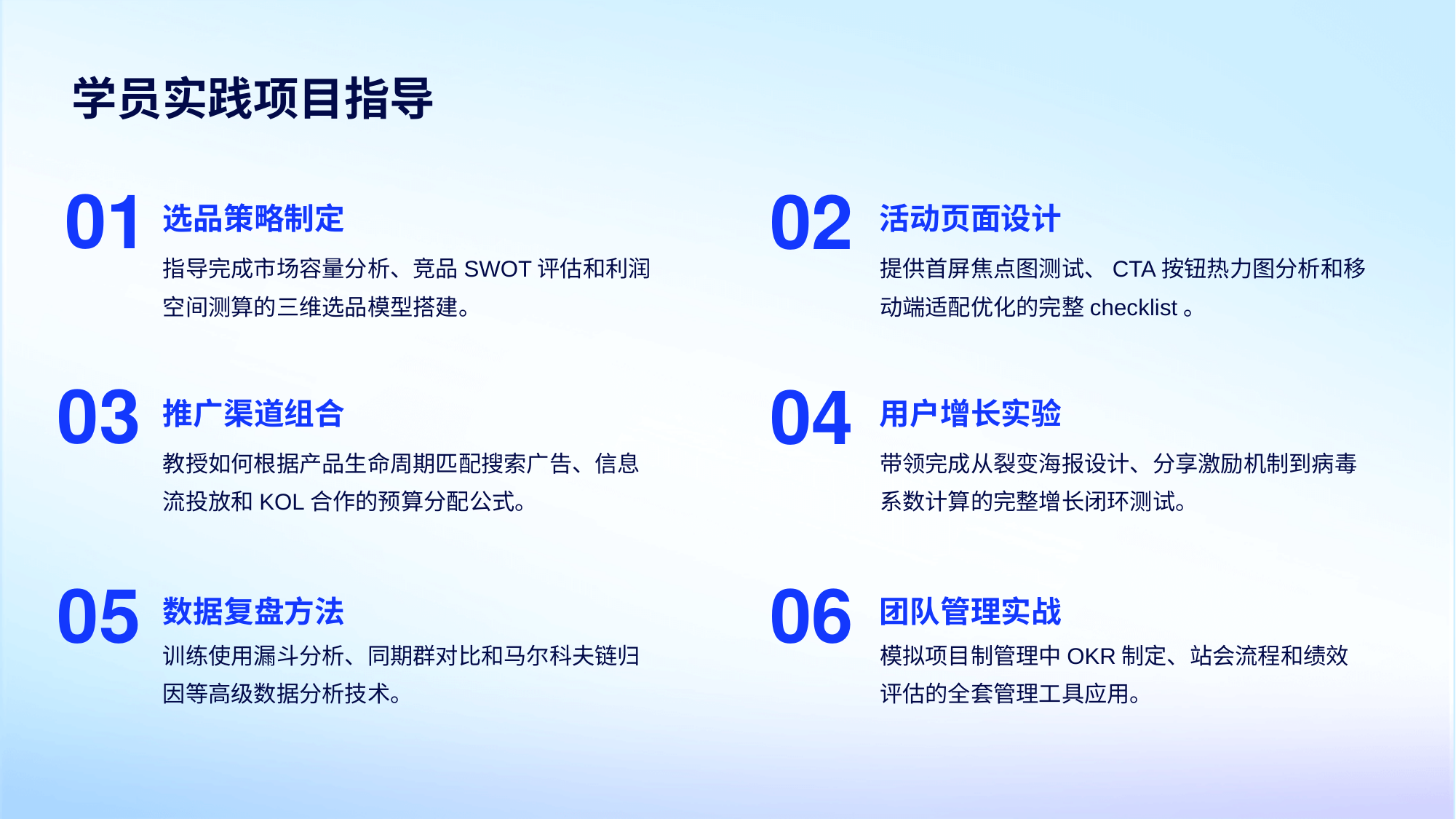

学员实践项目指导
选品策略制定
活动页面设计
01
02
指导完成市场容量分析、竞品SWOT评估和利润空间测算的三维选品模型搭建。
提供首屏焦点图测试、CTA按钮热力图分析和移动端适配优化的完整checklist。
推广渠道组合
用户增长实验
03
04
教授如何根据产品生命周期匹配搜索广告、信息流投放和KOL合作的预算分配公式。
带领完成从裂变海报设计、分享激励机制到病毒系数计算的完整增长闭环测试。
数据复盘方法
团队管理实战
05
06
训练使用漏斗分析、同期群对比和马尔科夫链归因等高级数据分析技术。
模拟项目制管理中OKR制定、站会流程和绩效评估的全套管理工具应用。